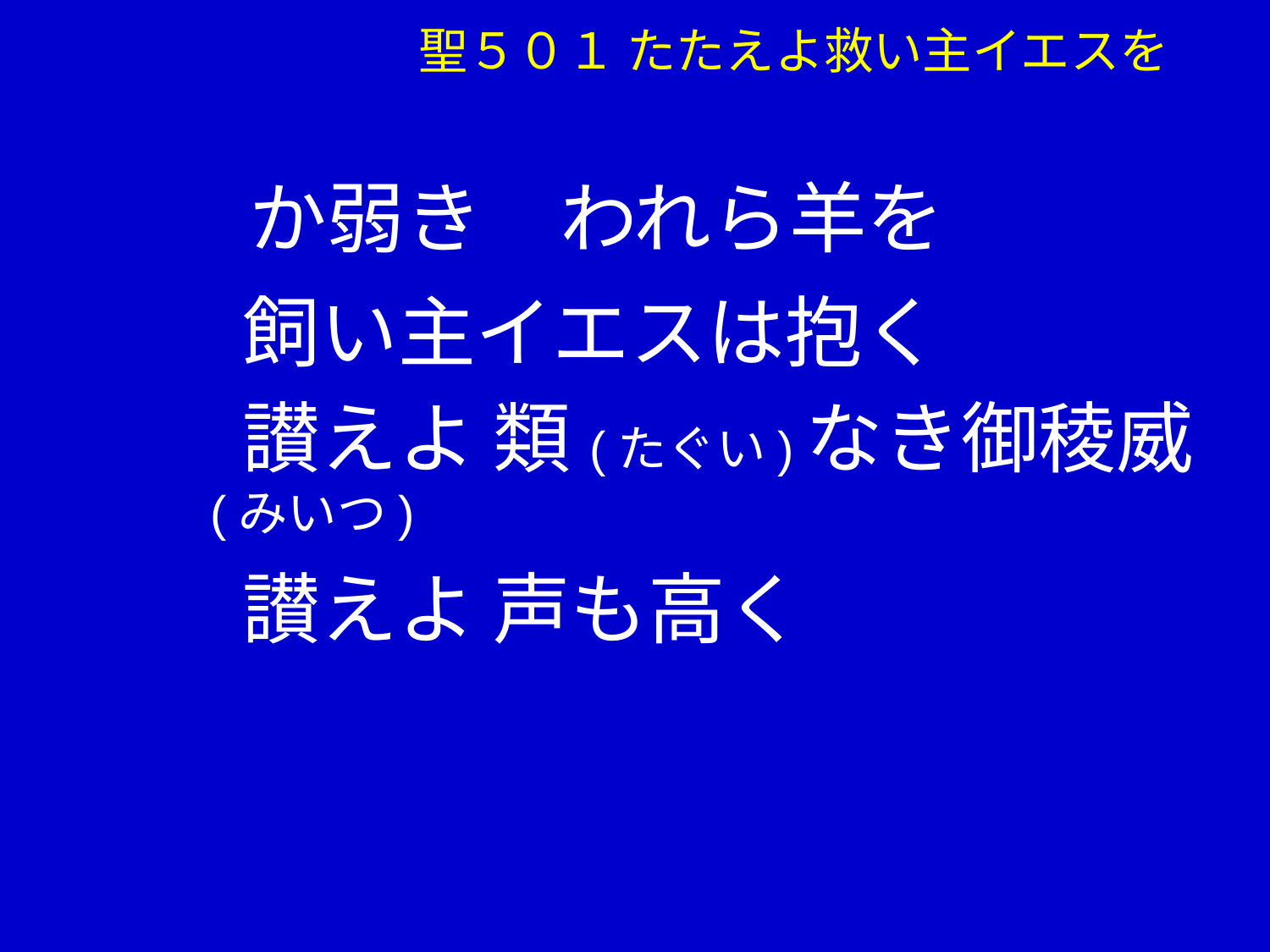

聖５０１ たたえよ救い主イエスを
　か弱き　われら羊を
　飼い主イエスは抱く
　讃えよ 類(たぐい)なき御稜威(みいつ)
　讃えよ 声も高く